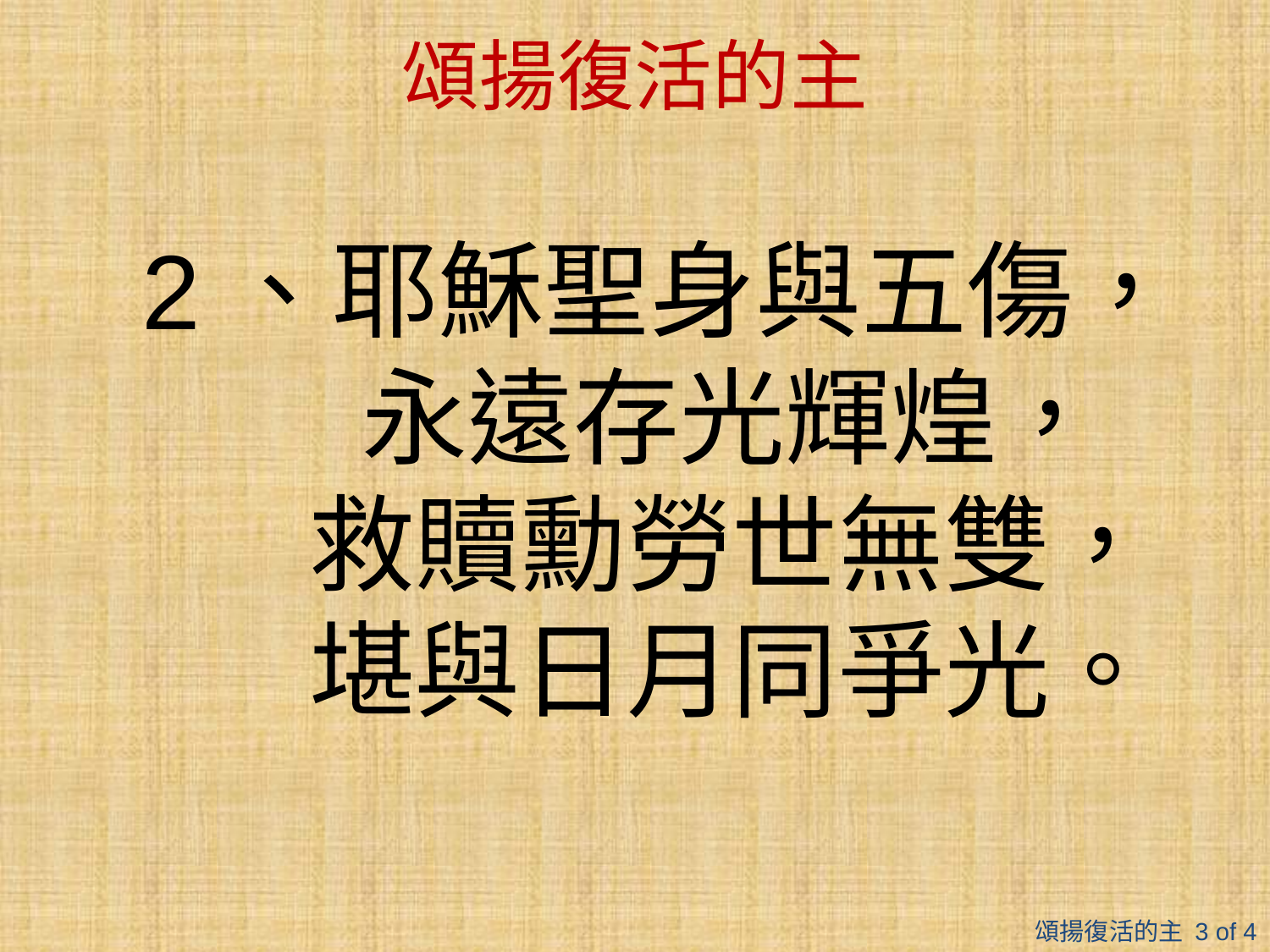

# 頌揚復活的主
2、耶穌聖身與五傷，
     永遠存光輝煌，
     救贖勳勞世無雙，
     堪與日月同爭光。
頌揚復活的主 3 of 4